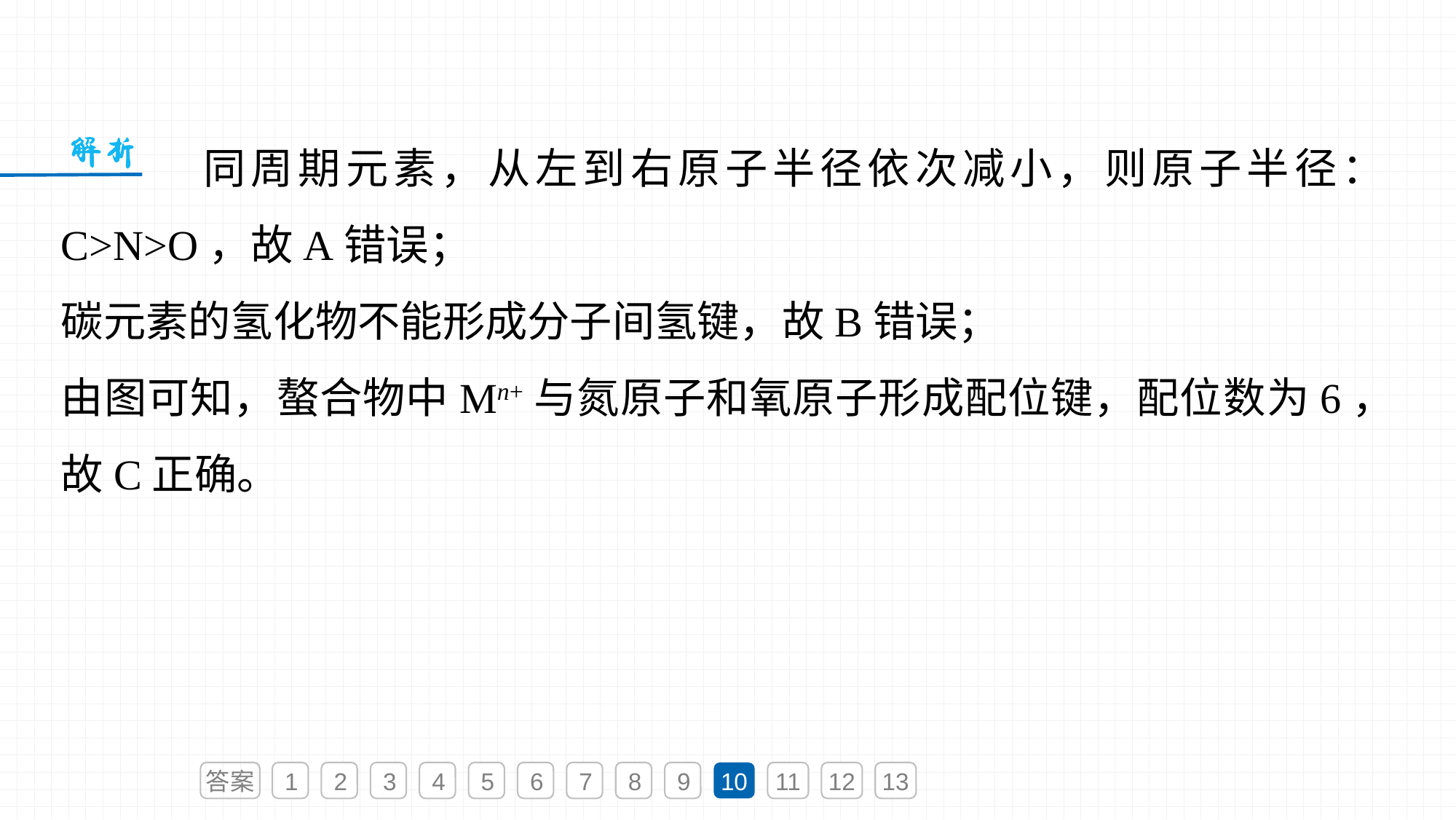

同周期元素，从左到右原子半径依次减小，则原子半径：C>N>O，故A错误；
碳元素的氢化物不能形成分子间氢键，故B错误；
由图可知，螯合物中Mn+与氮原子和氧原子形成配位键，配位数为6，故C正确。

答案
1
2
3
4
5
6
7
8
9
10
11
12
13